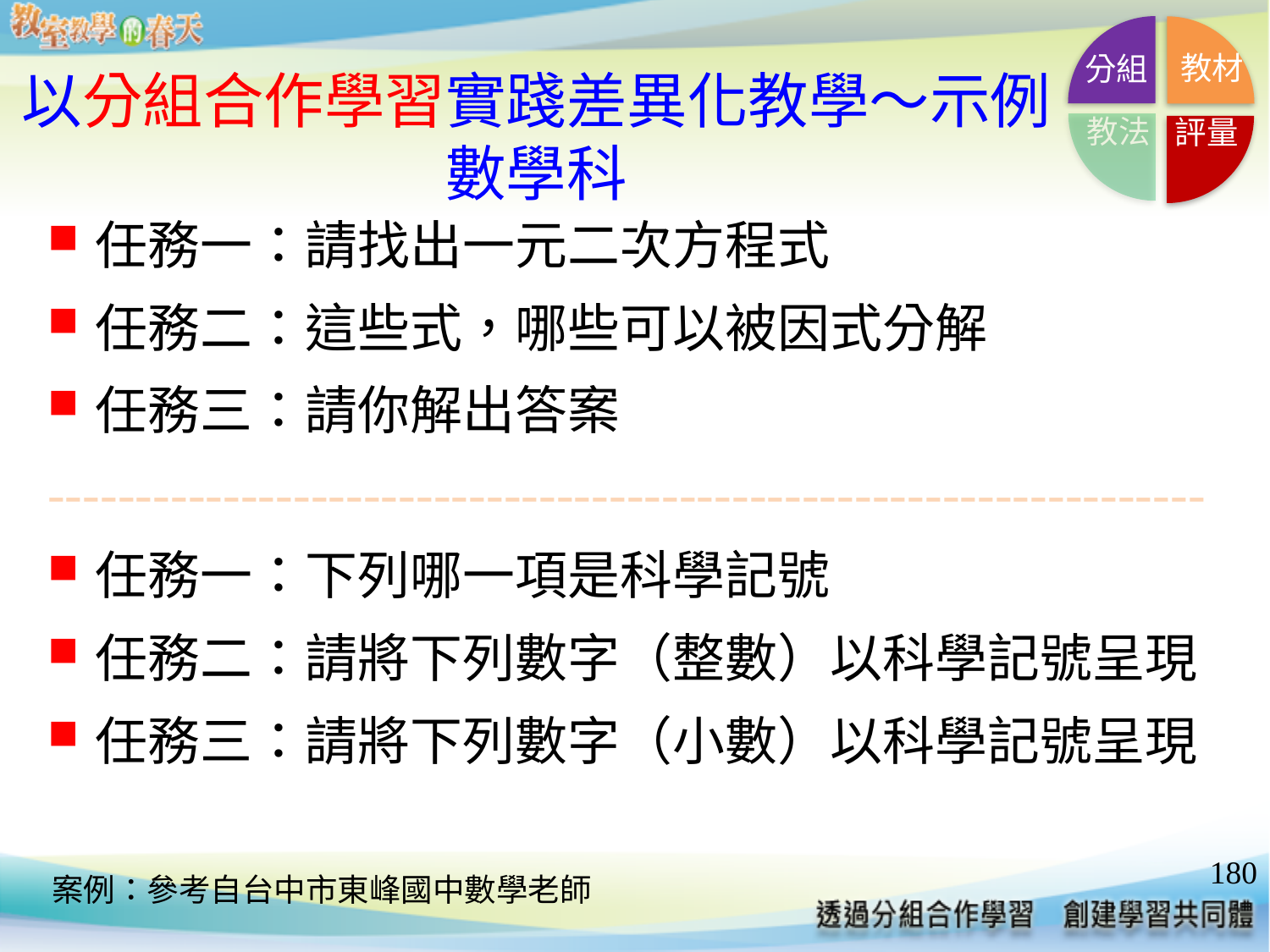

分組

教材

教法

評量
以分組合作學習實踐差異化教學～示例
數學科
任務一：請找出一元二次方程式
任務二：這些式，哪些可以被因式分解
任務三：請你解出答案
------------------------------------------------------------------
任務一：下列哪一項是科學記號
任務二：請將下列數字（整數）以科學記號呈現
任務三：請將下列數字（小數）以科學記號呈現

180
案例：參考自台中市東峰國中數學老師